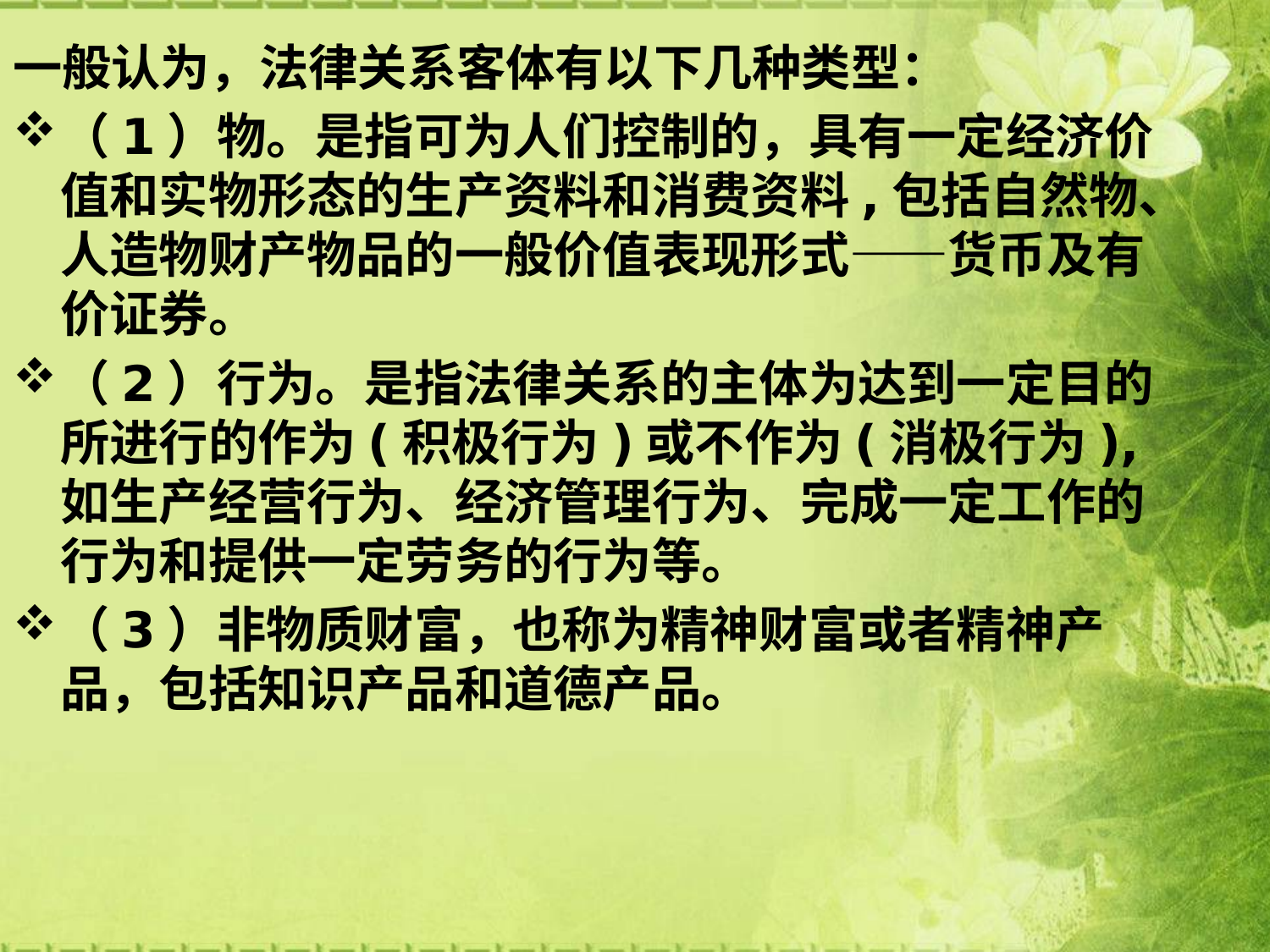

一般认为，法律关系客体有以下几种类型：
（1）物。是指可为人们控制的，具有一定经济价值和实物形态的生产资料和消费资料,包括自然物、人造物财产物品的一般价值表现形式——货币及有价证券。
（2）行为。是指法律关系的主体为达到一定目的所进行的作为(积极行为)或不作为(消极行为),如生产经营行为、经济管理行为、完成一定工作的行为和提供一定劳务的行为等。
（3）非物质财富，也称为精神财富或者精神产品，包括知识产品和道德产品。